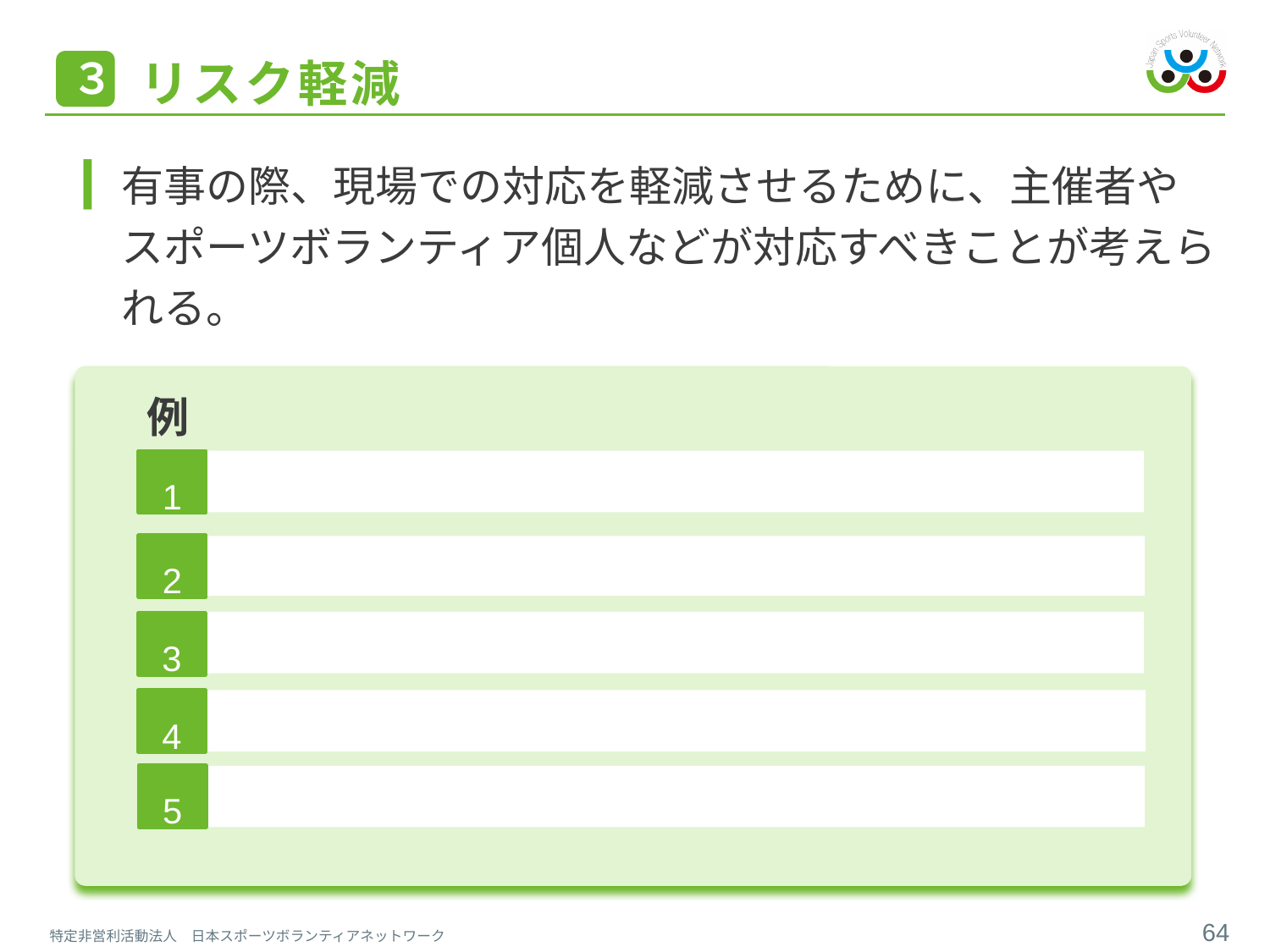

# リスク軽減
３
有事の際、現場での対応を軽減させるために、主催者や
スポーツボランティア個人などが対応すべきことが考えられる。
リーダーとしての心構え
 例

1
2

3

4
5